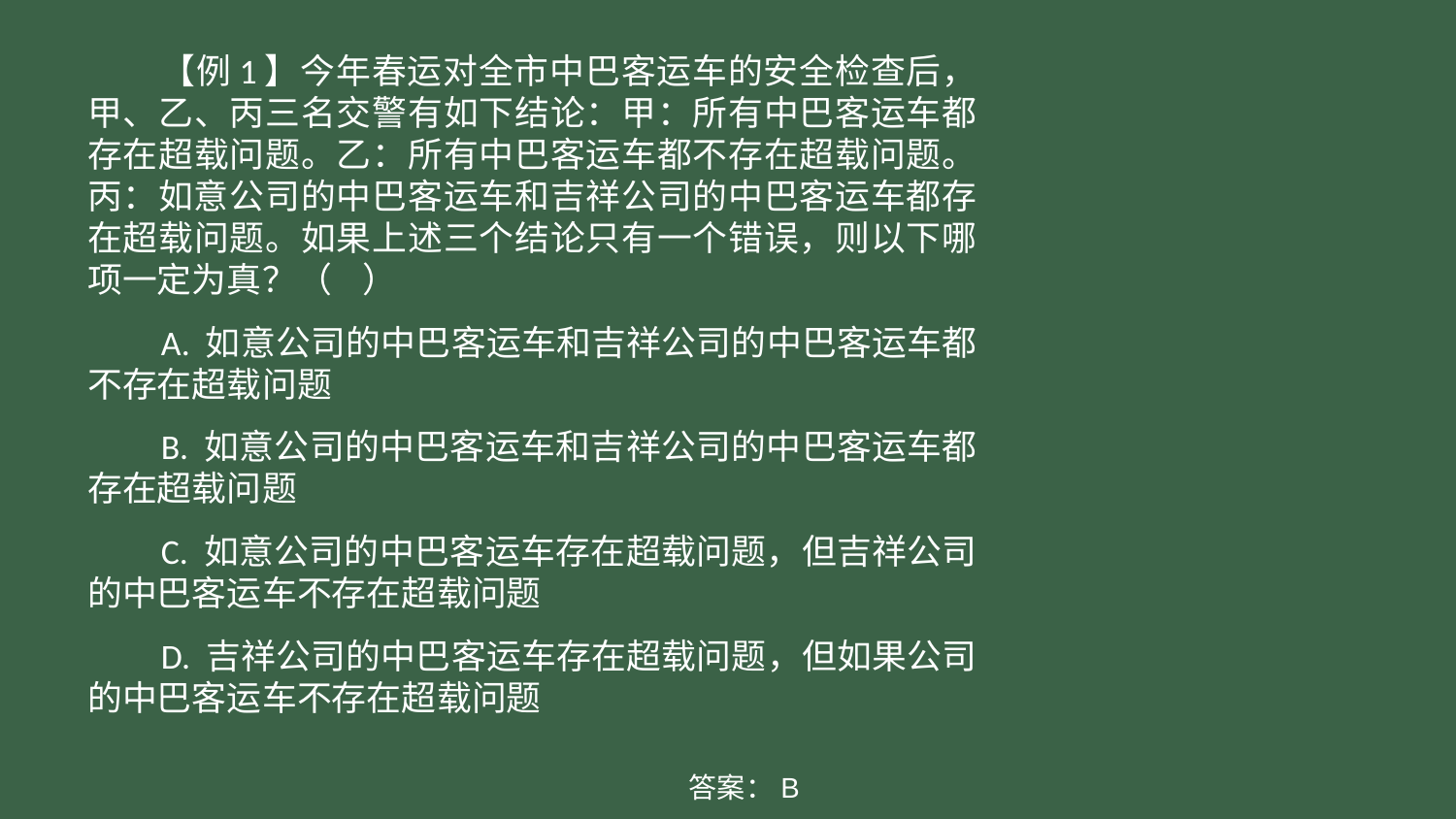

【例1】今年春运对全市中巴客运车的安全检查后，甲、乙、丙三名交警有如下结论：甲：所有中巴客运车都存在超载问题。乙：所有中巴客运车都不存在超载问题。丙：如意公司的中巴客运车和吉祥公司的中巴客运车都存在超载问题。如果上述三个结论只有一个错误，则以下哪项一定为真？（    ）
A. 如意公司的中巴客运车和吉祥公司的中巴客运车都不存在超载问题
B. 如意公司的中巴客运车和吉祥公司的中巴客运车都存在超载问题
C. 如意公司的中巴客运车存在超载问题，但吉祥公司的中巴客运车不存在超载问题
D. 吉祥公司的中巴客运车存在超载问题，但如果公司的中巴客运车不存在超载问题

答案：B